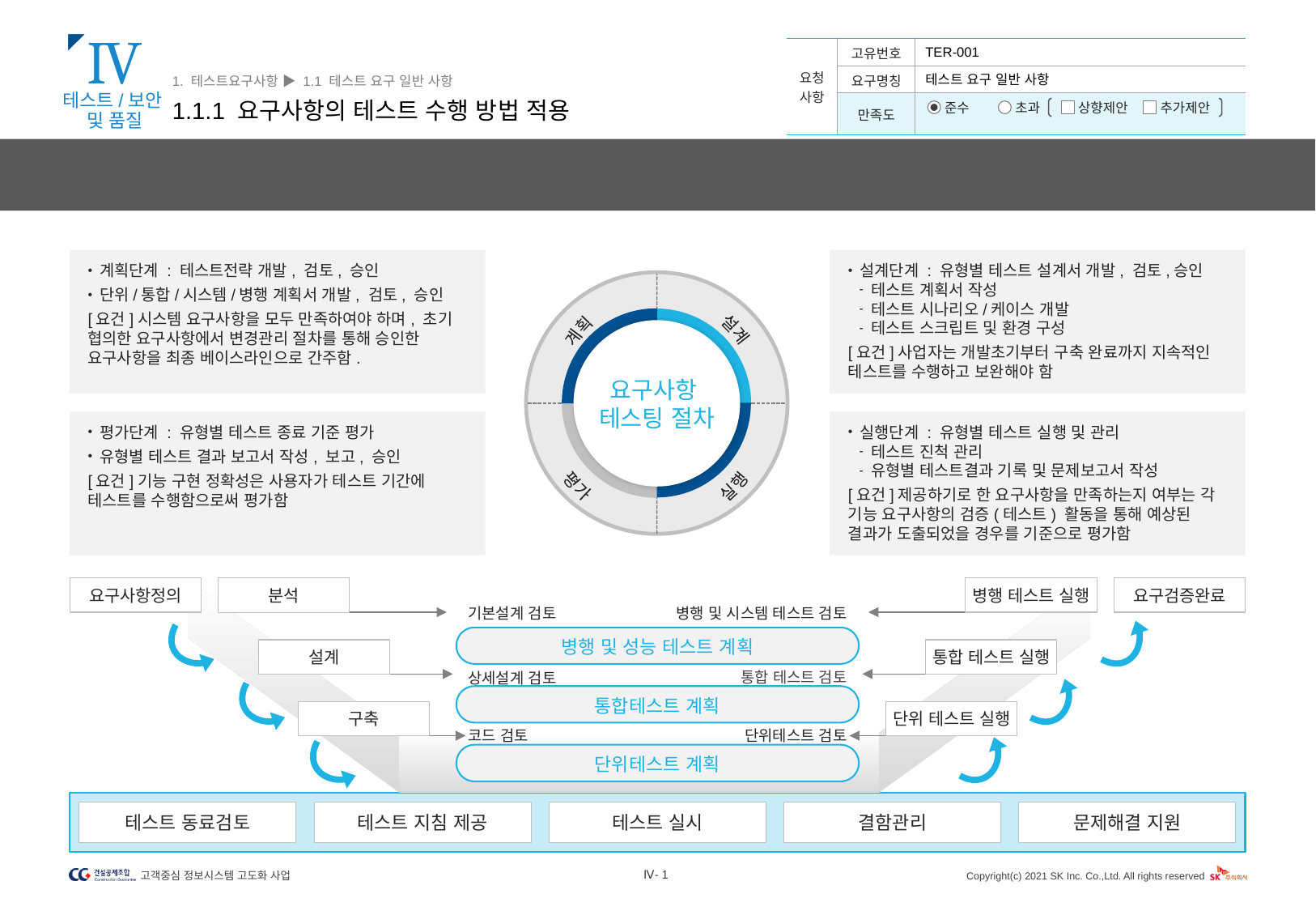

Ⅳ

테스트/보안
및 품질

1. 테스트요구사항 ▶ 1.1 테스트 요구 일반 사항
1.1.1 요구사항의 테스트 수행 방법 적용
TER-001
테스트 요구 일반 사항

제안사는 V&V 모델을 기본으로 Verification 및 Validation을 통해 각 Level별 단위, 통합, 병행 및 성능 테스트를 수행합니다. 요구사항 검증 및 확인을 통해 전체 Lifecycle에서 문제점을 조기 발견하는 Framework입니다.

계획단계 : 테스트전략 개발, 검토, 승인
단위/통합/시스템/병행 계획서 개발, 검토, 승인
[요건]시스템 요구사항을 모두 만족하여야 하며, 초기 협의한 요구사항에서 변경관리 절차를 통해 승인한 요구사항을 최종 베이스라인으로 간주함.

설계단계 : 유형별 테스트 설계서 개발, 검토,승인
테스트 계획서 작성
테스트 시나리오/케이스 개발
테스트 스크립트 및 환경 구성
[요건]사업자는 개발초기부터 구축 완료까지 지속적인 테스트를 수행하고 보완해야 함
실행
평가

설계
계획

요구사항
테스팅 절차

평가단계 : 유형별 테스트 종료 기준 평가
유형별 테스트 결과 보고서 작성, 보고, 승인
[요건]기능 구현 정확성은 사용자가 테스트 기간에 테스트를 수행함으로써 평가함

실행단계 : 유형별 테스트 실행 및 관리
테스트 진척 관리
유형별 테스트결과 기록 및 문제보고서 작성
[요건]제공하기로 한 요구사항을 만족하는지 여부는 각 기능 요구사항의 검증(테스트) 활동을 통해 예상된 결과가 도출되었을 경우를 기준으로 평가함
분석
요구사항정의
병행 테스트 실행
요구검증완료

기본설계 검토
병행 및 시스템 테스트 검토

병행 및 성능 테스트 계획
통합 테스트 실행
설계
상세설계 검토
통합 테스트 검토

통합테스트 계획
구축
단위 테스트 실행
코드 검토
단위테스트 검토

단위테스트 계획

테스트 동료검토
테스트 지침 제공
테스트 실시
결함관리
문제해결 지원